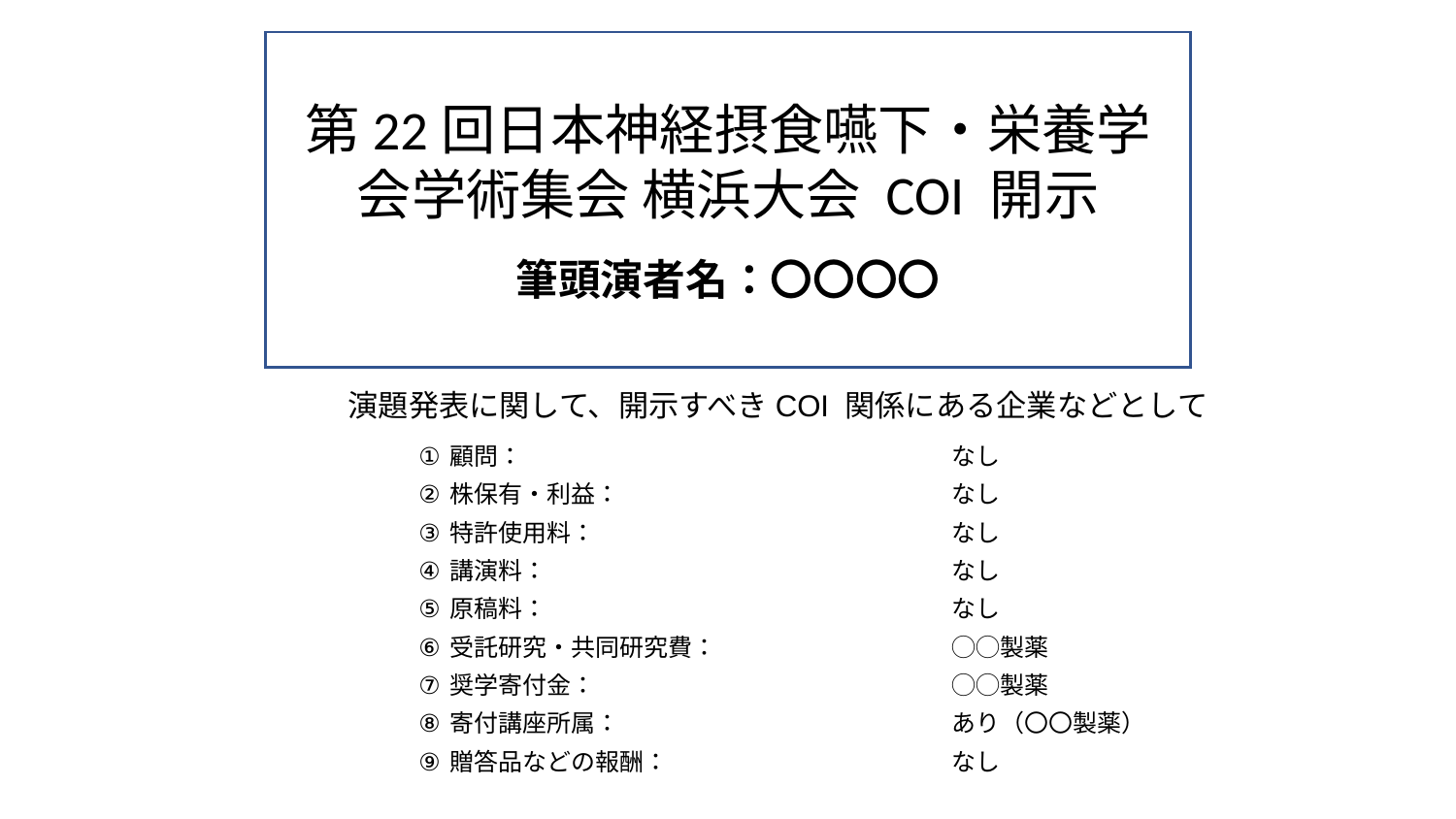

第22回日本神経摂食嚥下・栄養学会学術集会 横浜大会 COI 開示
筆頭演者名：〇〇〇〇
演題発表に関して、開示すべきCOI 関係にある企業などとして
顧問：	なし
株保有・利益：	なし
特許使用料：	なし
講演料：	なし
原稿料：	なし
受託研究・共同研究費：	◯◯製薬
奨学寄付金：	◯◯製薬
寄付講座所属：	あり（〇〇製薬）
贈答品などの報酬：	なし